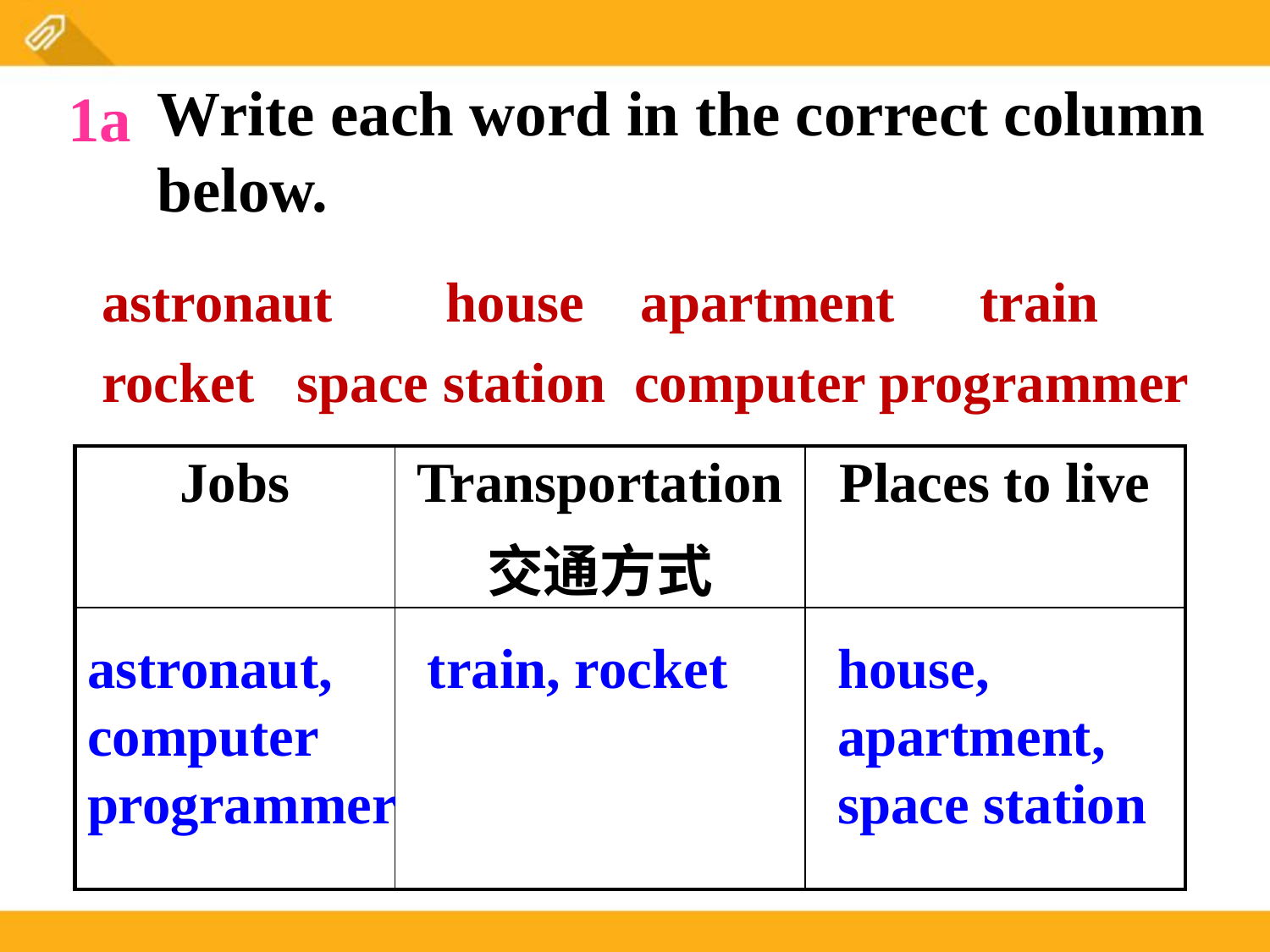

Write each word in the correct column below.
1a
 astronaut        house    apartment      train
 rocket   space station  computer programmer
| Jobs | Transportation 交通方式 | Places to live |
| --- | --- | --- |
|  |  |  |
astronaut, computer programmer
train, rocket
house, apartment, space station